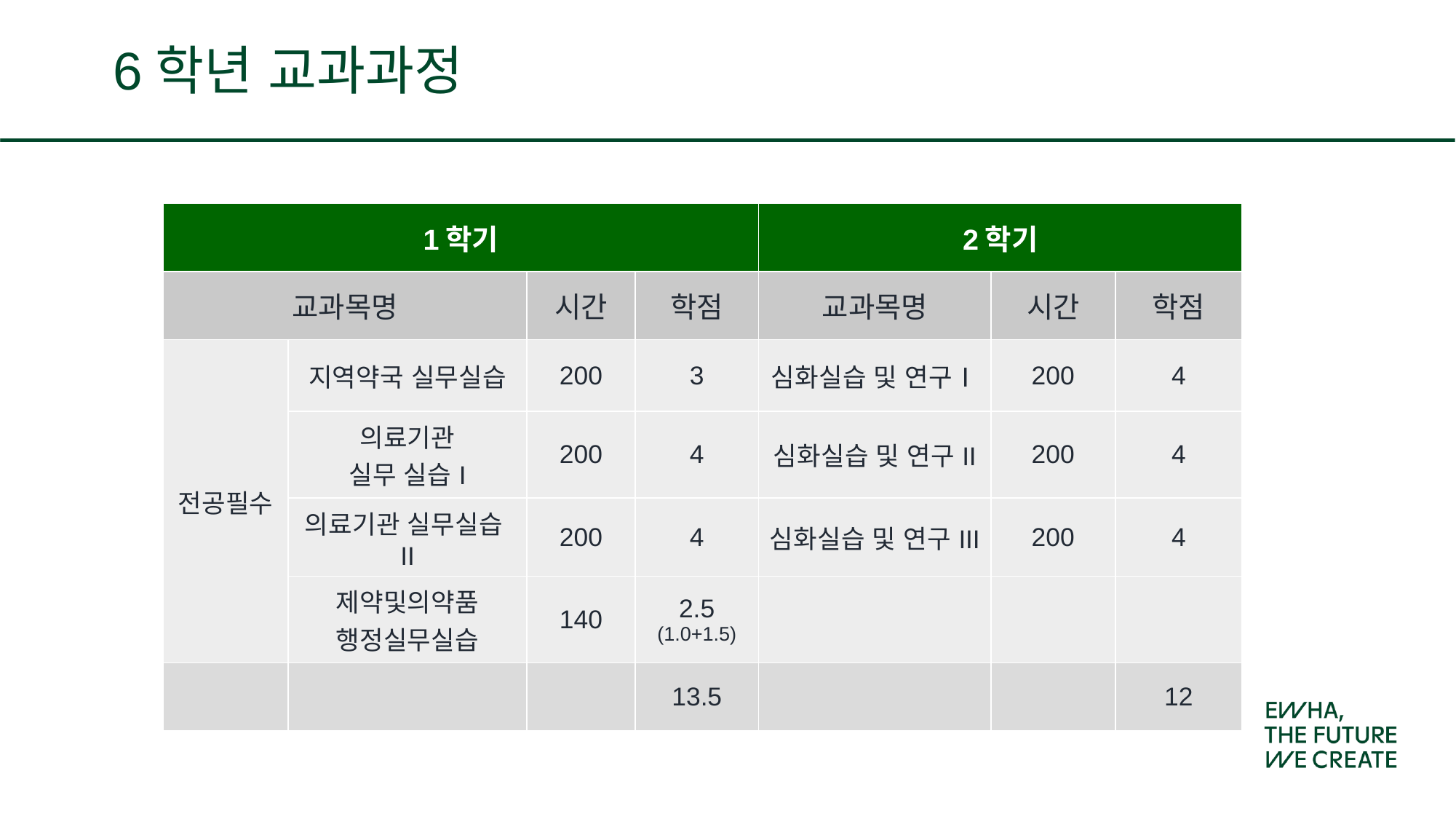

# 6학년 교과과정
| 1학기 |  |  |  | 2학기 |  |  |
| --- | --- | --- | --- | --- | --- | --- |
| 교과목명 |  | 시간 | 학점 | 교과목명 | 시간 | 학점 |
| 전공필수 | 지역약국 실무실습 | 200 | 3 | 심화실습 및 연구Ⅰ | 200 | 4 |
|  | 의료기관 실무 실습I | 200 | 4 | 심화실습 및 연구II | 200 | 4 |
|  | 의료기관 실무실습II | 200 | 4 | 심화실습 및 연구III | 200 | 4 |
|  | 제약및의약품 행정실무실습 | 140 | 2.5 (1.0+1.5) |  |  |  |
|  |  |  | 13.5 |  |  | 12 |